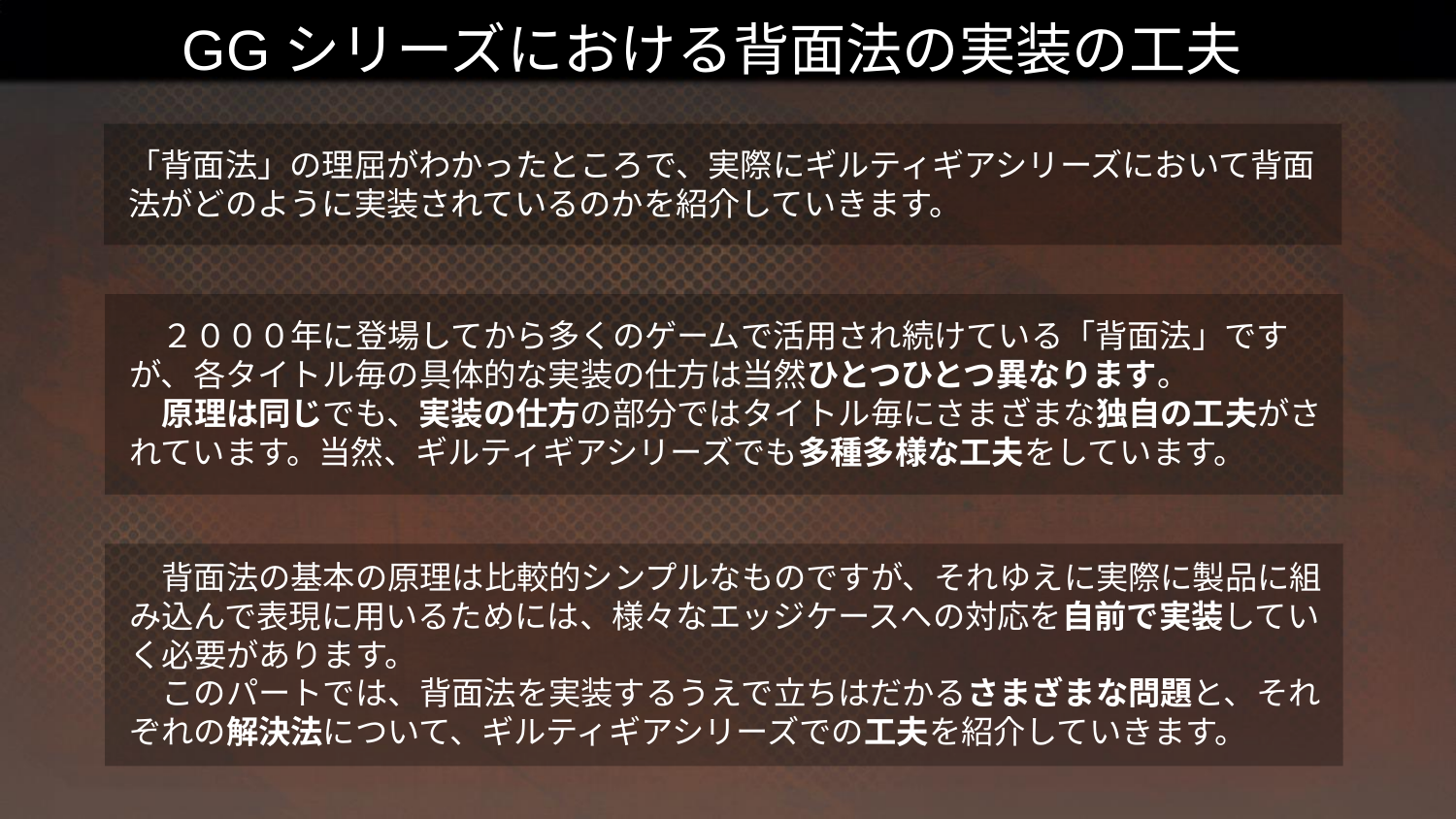

# GGシリーズにおける背面法の実装の工夫

「背面法」の理屈がわかったところで、実際にギルティギアシリーズにおいて背面法がどのように実装されているのかを紹介していきます。

　２０００年に登場してから多くのゲームで活用され続けている「背面法」ですが、各タイトル毎の具体的な実装の仕方は当然ひとつひとつ異なります。
　原理は同じでも、実装の仕方の部分ではタイトル毎にさまざまな独自の工夫がされています。当然、ギルティギアシリーズでも多種多様な工夫をしています。

　背面法の基本の原理は比較的シンプルなものですが、それゆえに実際に製品に組み込んで表現に用いるためには、様々なエッジケースへの対応を自前で実装していく必要があります。
　このパートでは、背面法を実装するうえで立ちはだかるさまざまな問題と、それぞれの解決法について、ギルティギアシリーズでの工夫を紹介していきます。